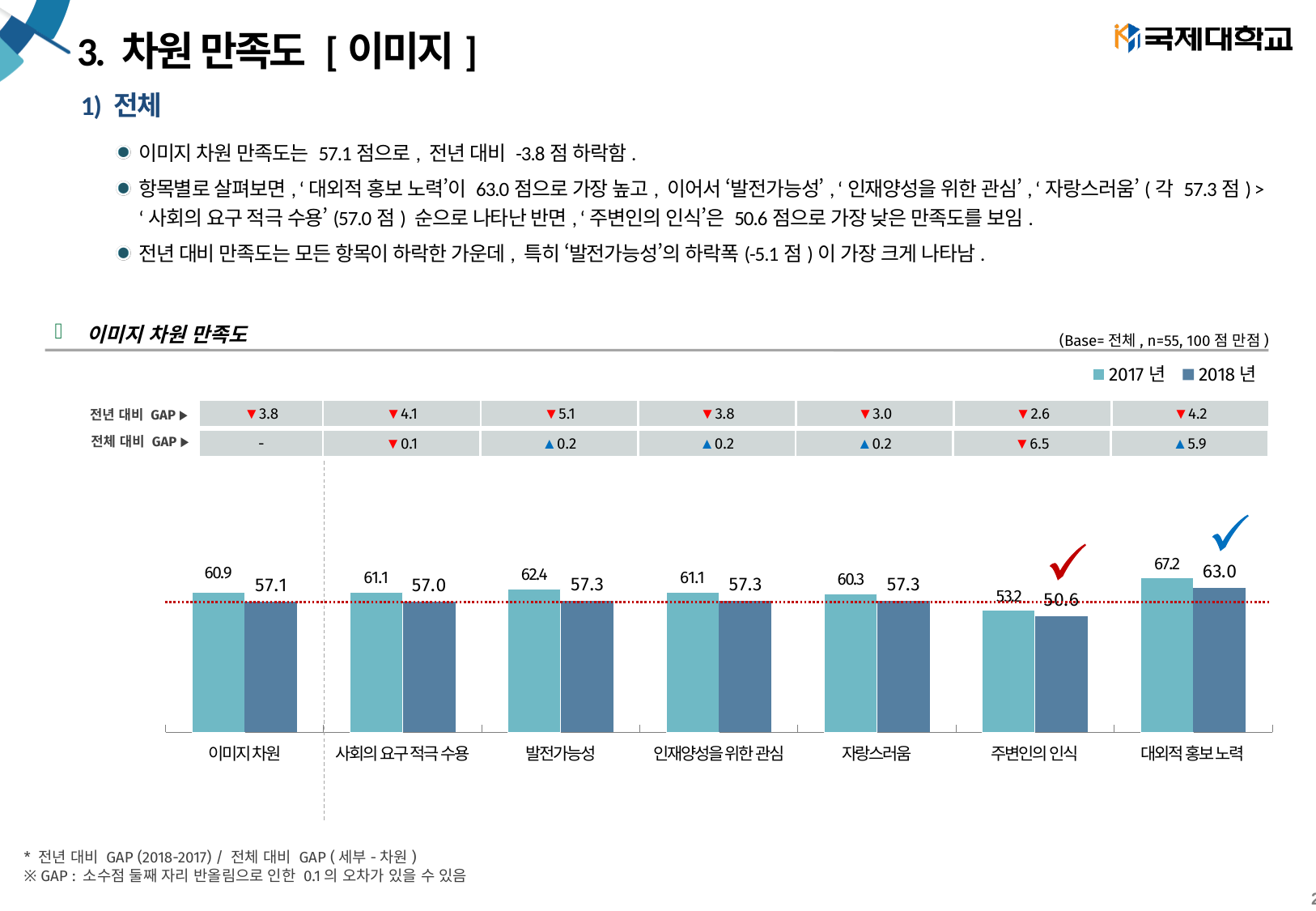

# 3. 차원 만족도 [이미지]
1) 전체
이미지 차원 만족도는 57.1점으로, 전년 대비 -3.8점 하락함.
항목별로 살펴보면, ‘대외적 홍보 노력’이 63.0점으로 가장 높고, 이어서 ‘발전가능성’, ‘인재양성을 위한 관심’, ‘자랑스러움’(각 57.3점) > ‘사회의 요구 적극 수용’(57.0점) 순으로 나타난 반면, ‘주변인의 인식’은 50.6점으로 가장 낮은 만족도를 보임.
전년 대비 만족도는 모든 항목이 하락한 가운데, 특히 ‘발전가능성’의 하락폭(-5.1점)이 가장 크게 나타남.

이미지 차원 만족도
(Base=전체, n=55, 100점 만점)

[unsupported chart]

|  | ▼3.8 | ▼4.1 | ▼5.1 | ▼3.8 | ▼3.0 | ▼2.6 | ▼4.2 |
| --- | --- | --- | --- | --- | --- | --- | --- |
전년 대비 GAP ▶
|  | - | ▼0.1 | ▲0.2 | ▲0.2 | ▲0.2 | ▼6.5 | ▲5.9 |
| --- | --- | --- | --- | --- | --- | --- | --- |
전체 대비 GAP ▶

| 이미지 차원 | 사회의 요구 적극 수용 | 발전가능성 | 인재양성을 위한 관심 | 자랑스러움 | 주변인의 인식 | 대외적 홍보 노력 |
| --- | --- | --- | --- | --- | --- | --- |
* 전년 대비 GAP (2018-2017) / 전체 대비 GAP (세부-차원)
※ GAP : 소수점 둘째 자리 반올림으로 인한 0.1의 오차가 있을 수 있음